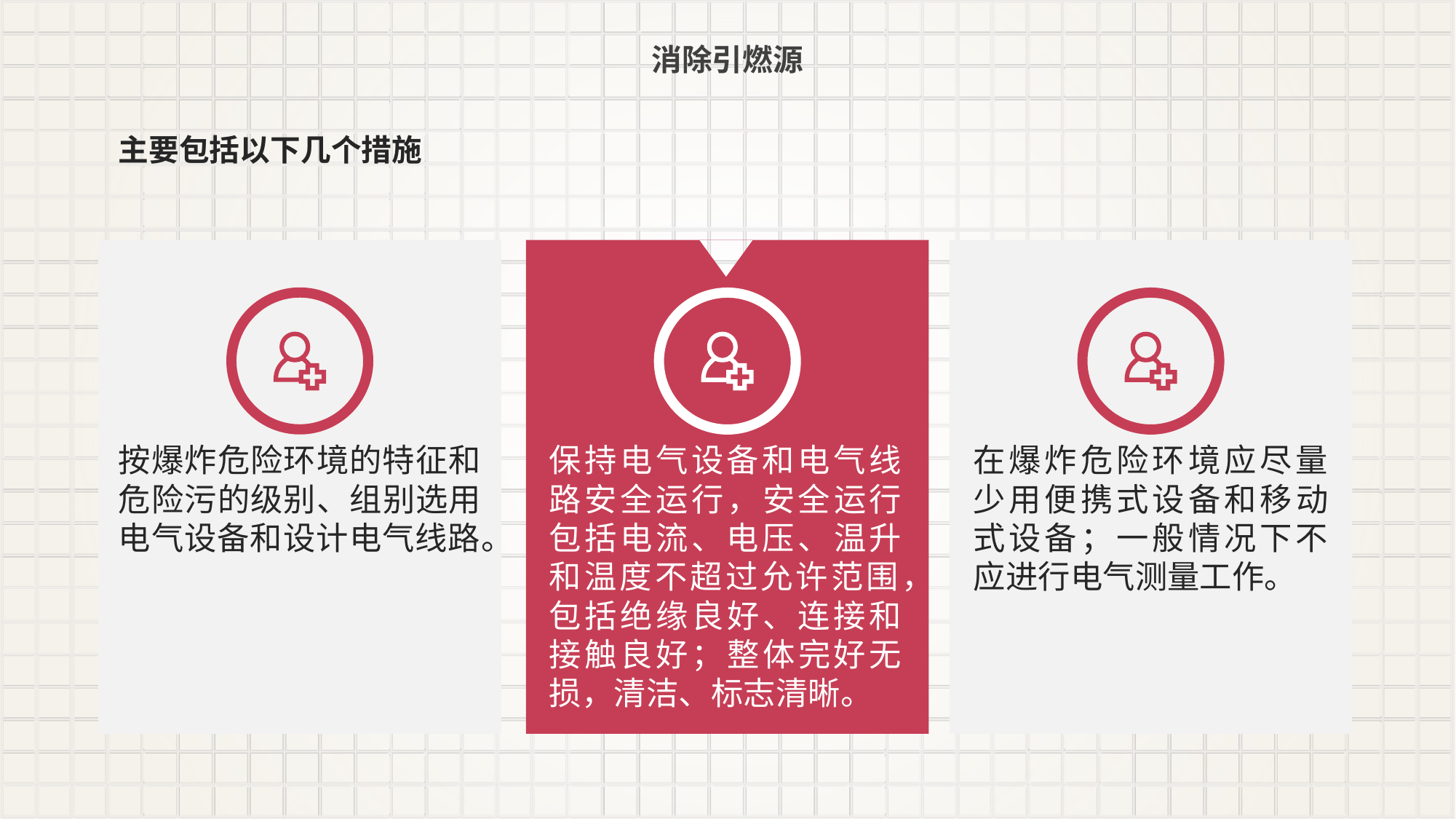

消除引燃源
主要包括以下几个措施

按爆炸危险环境的特征和危险污的级别、组别选用电气设备和设计电气线路。
保持电气设备和电气线路安全运行，安全运行包括电流、电压、温升和温度不超过允许范围，包括绝缘良好、连接和接触良好；整体完好无损，清洁、标志清晰。
在爆炸危险环境应尽量少用便携式设备和移动式设备；一般情况下不应进行电气测量工作。